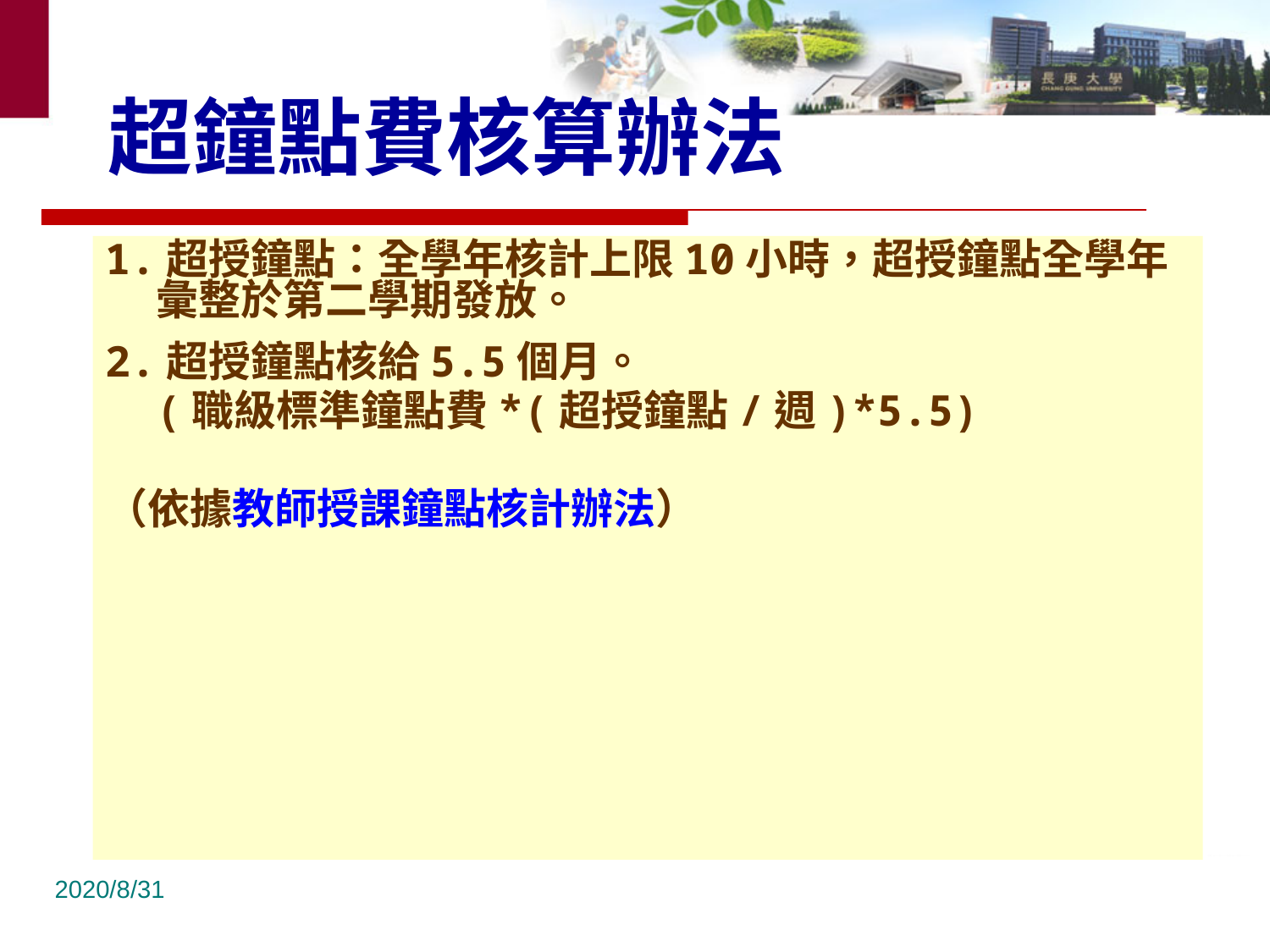

# 超鐘點費核算辦法
1.超授鐘點：全學年核計上限10小時，超授鐘點全學年彙整於第二學期發放。
2.超授鐘點核給5.5個月。
  (職級標準鐘點費*(超授鐘點/週)*5.5)

（依據教師授課鐘點核計辦法）

2020/8/31